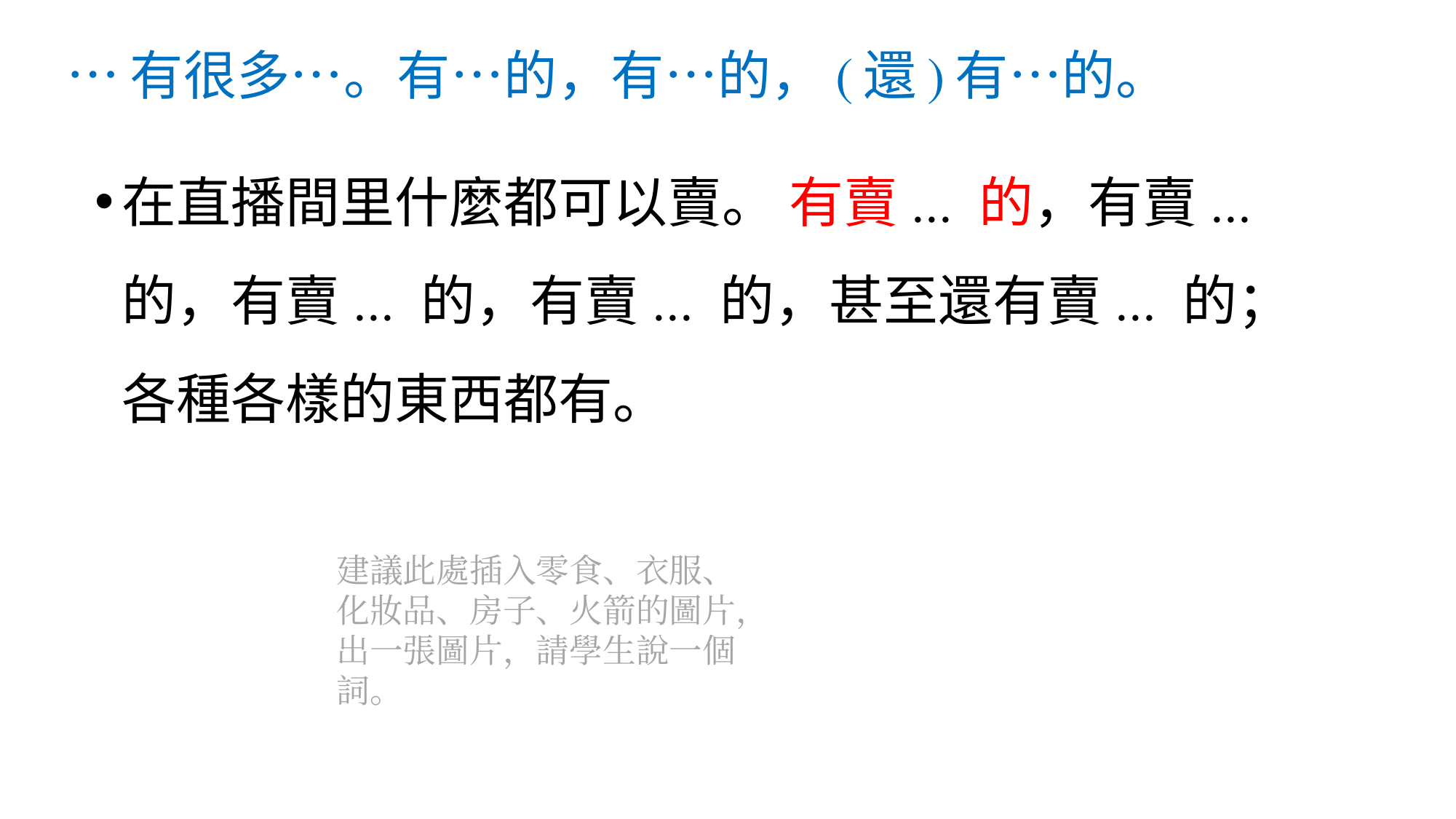

# …有很多…。有…的，有…的，(還)有…的。
在直播間里什麼都可以賣。 有賣... 的，有賣... 的，有賣... 的，有賣... 的，甚至還有賣... 的；各種各樣的東西都有。
建議此處插入零食、衣服、化妝品、房子、火箭的圖片，出一張圖片，請學生說一個詞。